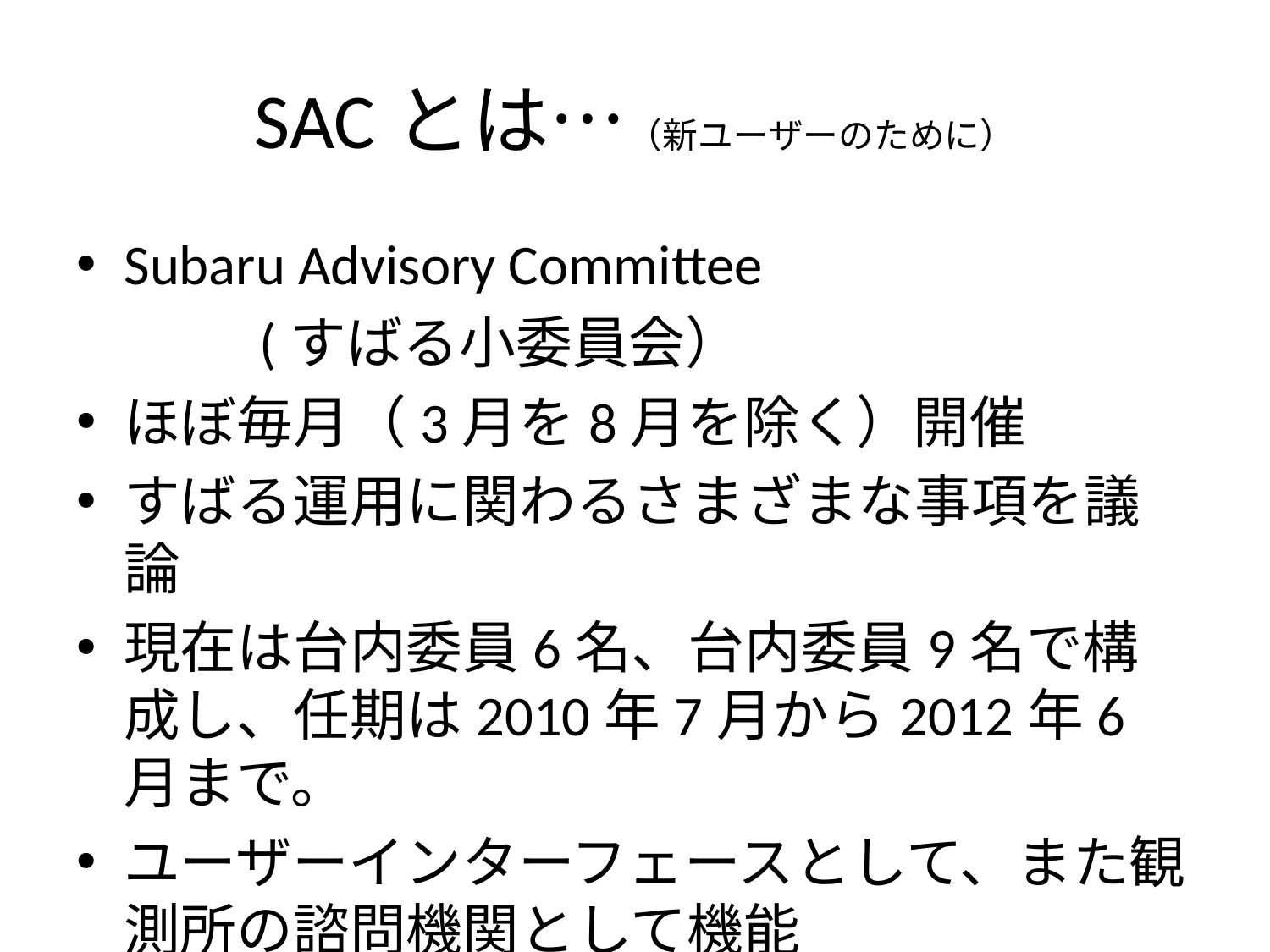

# SACとは…（新ユーザーのために）
Subaru Advisory Committee
　　　(すばる小委員会）
ほぼ毎月（3月を8月を除く）開催
すばる運用に関わるさまざまな事項を議論
現在は台内委員6名、台内委員9名で構成し、任期は2010年7月から2012年6月まで。
ユーザーインターフェースとして、また観測所の諮問機関として機能